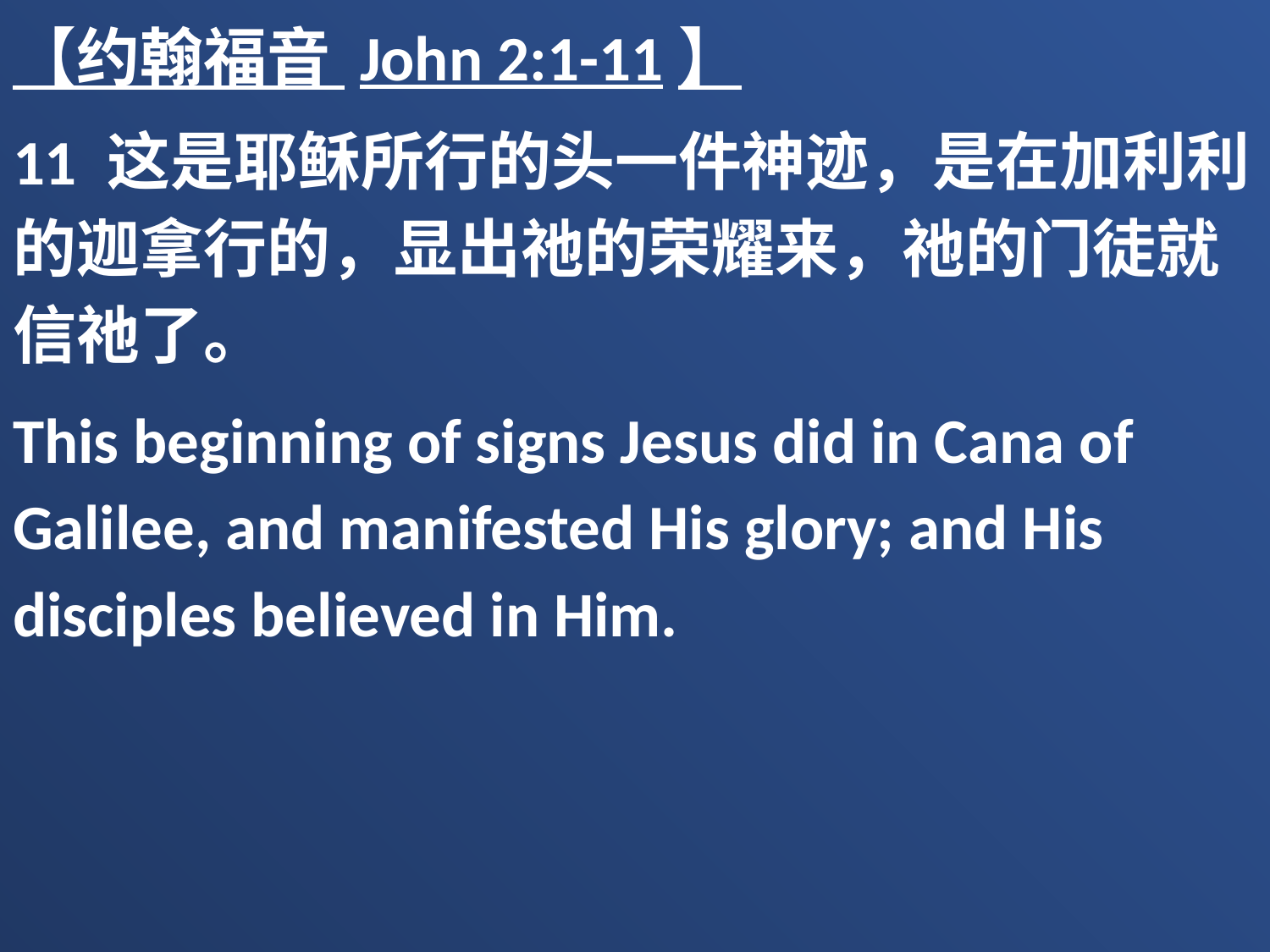

【约翰福音 John 2:1-11】
11 这是耶稣所行的头一件神迹，是在加利利的迦拿行的，显出祂的荣耀来，祂的门徒就信祂了。
This beginning of signs Jesus did in Cana of Galilee, and manifested His glory; and His disciples believed in Him.